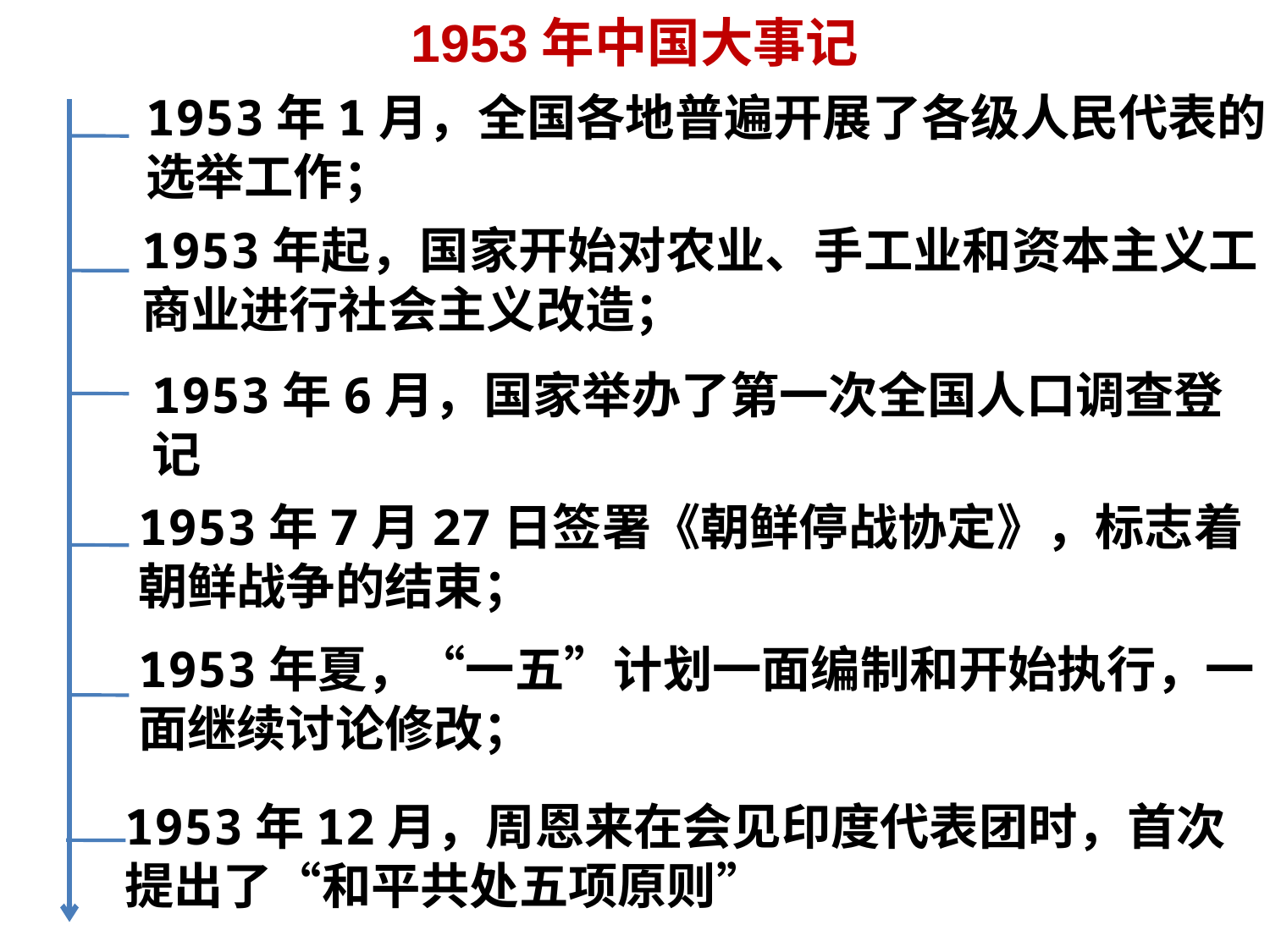

1953年中国大事记

1953年1月，全国各地普遍开展了各级人民代表的选举工作；
1953年起，国家开始对农业、手工业和资本主义工商业进行社会主义改造；
1953年6月，国家举办了第一次全国人口调查登记
1953年7月27日签署《朝鲜停战协定》，标志着朝鲜战争的结束；
1953年夏，“一五”计划一面编制和开始执行，一面继续讨论修改；
1953年12月，周恩来在会见印度代表团时，首次提出了“和平共处五项原则”